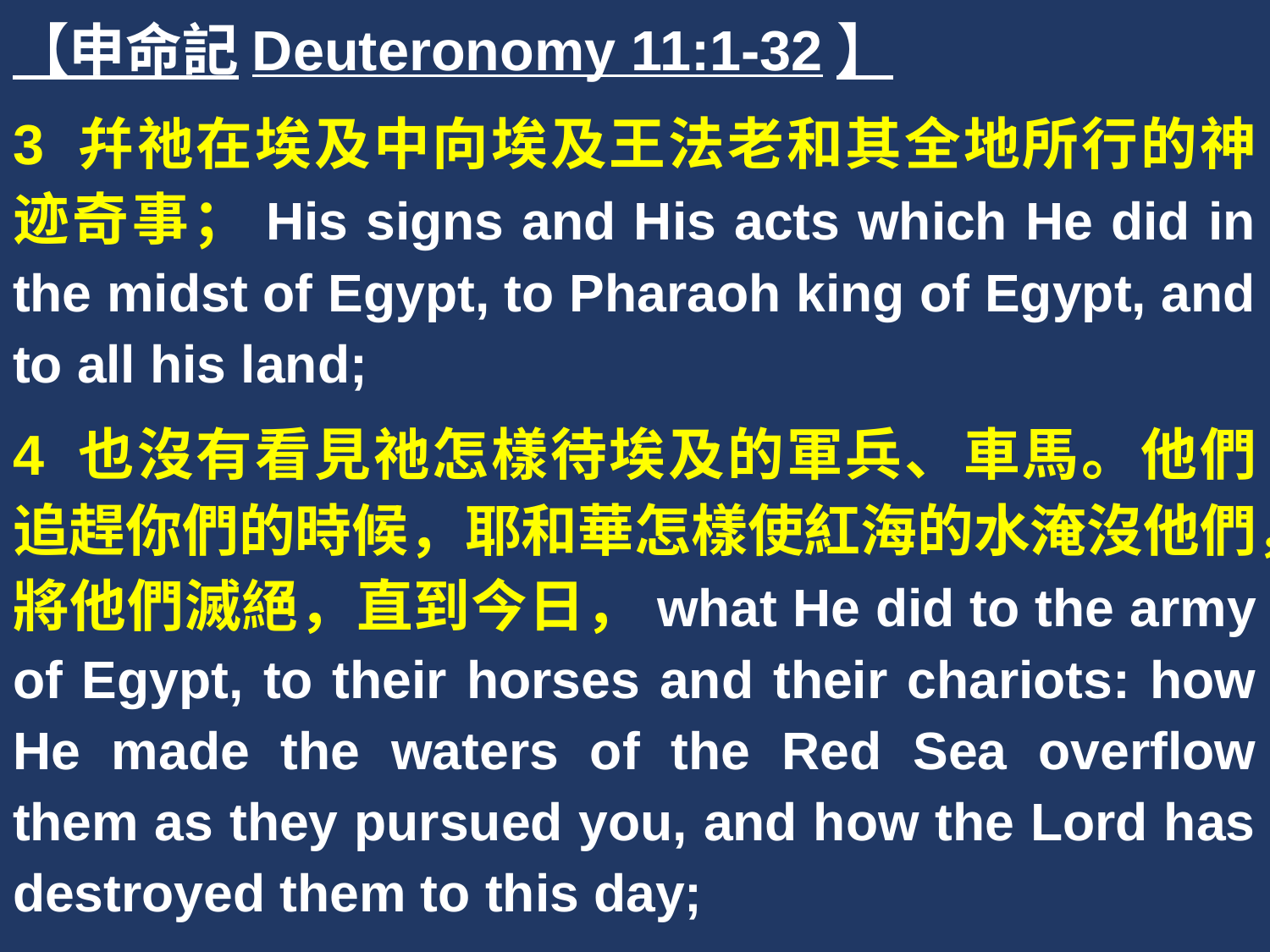

【申命記Deuteronomy 11:1-32】
3 幷祂在埃及中向埃及王法老和其全地所行的神迹奇事；His signs and His acts which He did in the midst of Egypt, to Pharaoh king of Egypt, and to all his land;
4 也沒有看見祂怎樣待埃及的軍兵、車馬。他們追趕你們的時候，耶和華怎樣使紅海的水淹沒他們，將他們滅絕，直到今日，what He did to the army of Egypt, to their horses and their chariots: how He made the waters of the Red Sea overflow them as they pursued you, and how the Lord has destroyed them to this day;